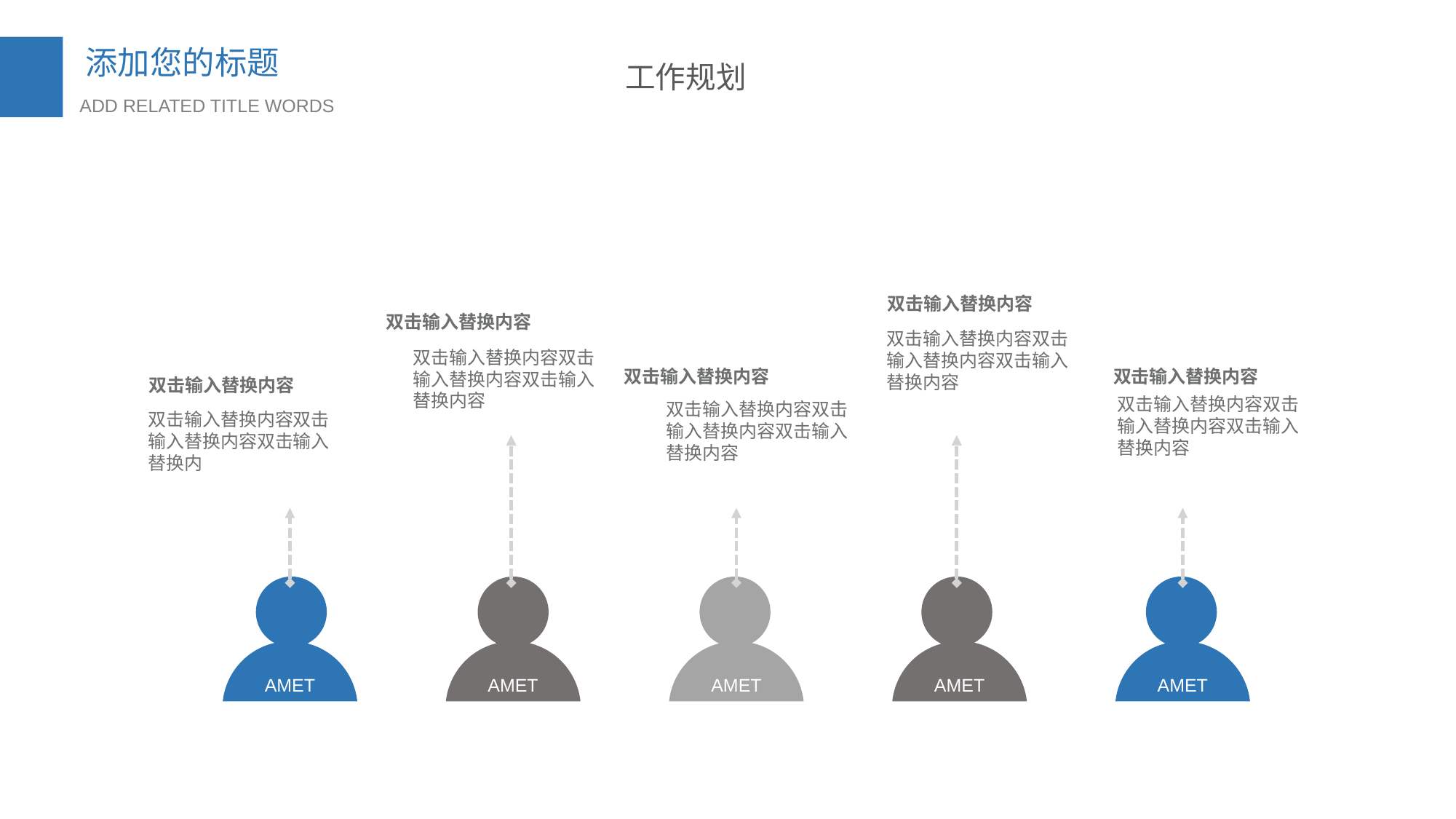

工作规划
双击输入替换内容
双击输入替换内容双击输入替换内容双击输入替换内容
双击输入替换内容
双击输入替换内容双击输入替换内容双击输入替换内容
双击输入替换内容
双击输入替换内容双击输入替换内容双击输入替换内容
双击输入替换内容
双击输入替换内容双击输入替换内容双击输入替换内容

双击输入替换内容
双击输入替换内容双击输入替换内容双击输入替换内

AMET

AMET

AMET

AMET

AMET